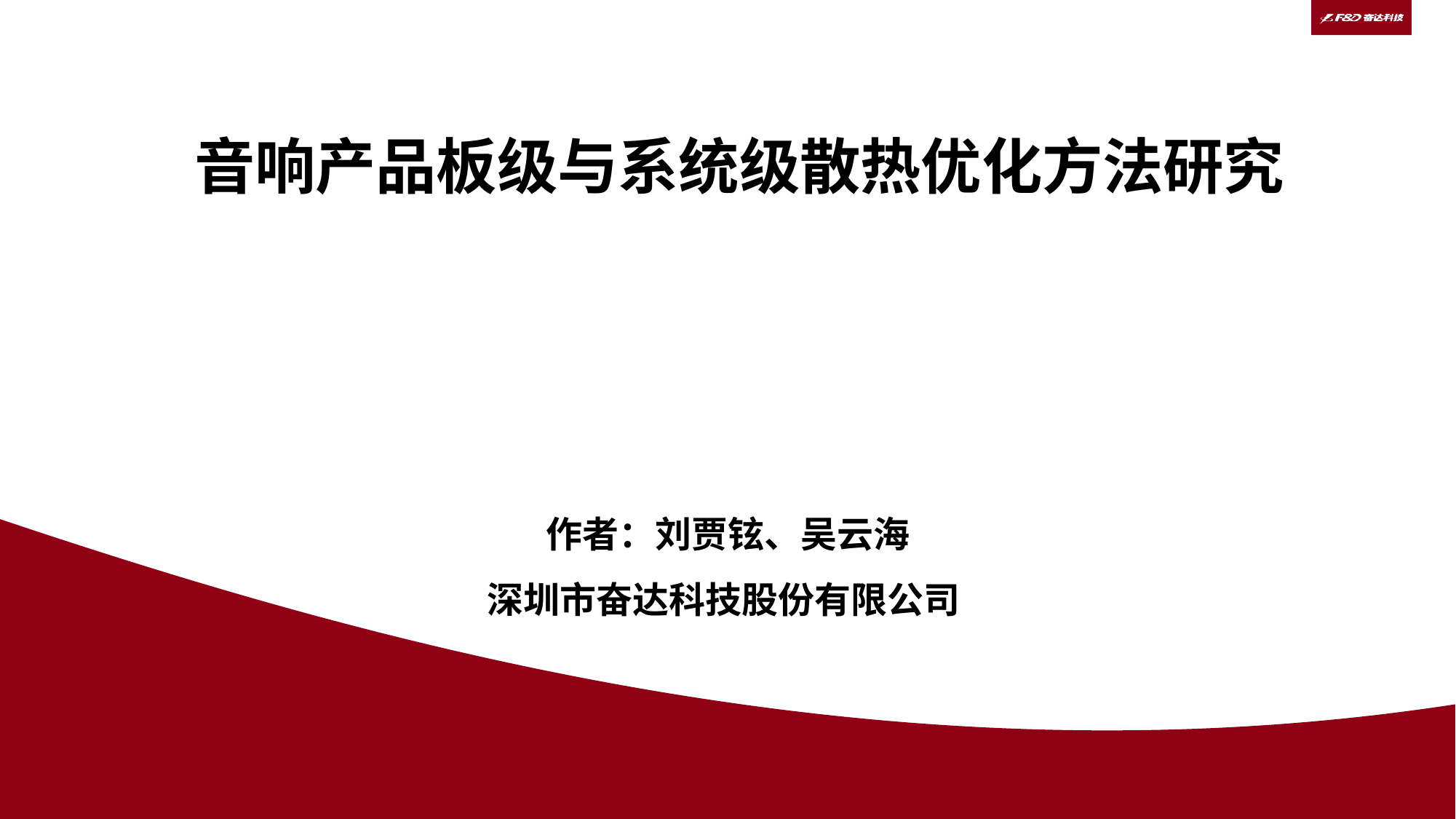

音响产品板级与系统级散热优化方法研究

作者：刘贾铉、吴云海
深圳市奋达科技股份有限公司

深圳市奋达科技股份有限公司
SHENZHEN FENDA TECHNOLOGY CO., LTD.
www.fenda.com